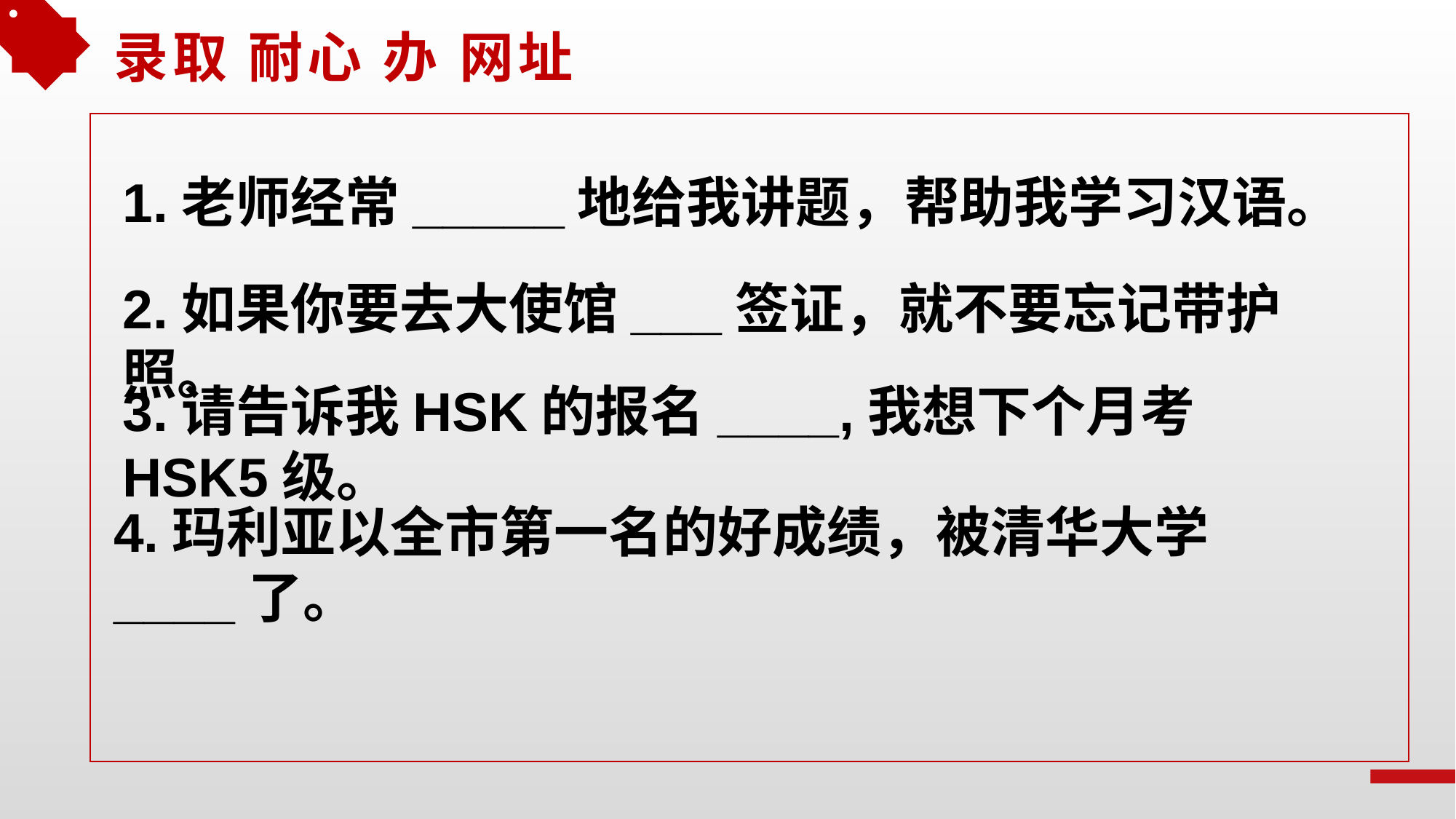

录取 耐心 办 网址

1.老师经常_____地给我讲题，帮助我学习汉语。
2.如果你要去大使馆___签证，就不要忘记带护照。
3.请告诉我HSK的报名____,我想下个月考HSK5级。
4.玛利亚以全市第一名的好成绩，被清华大学____了。